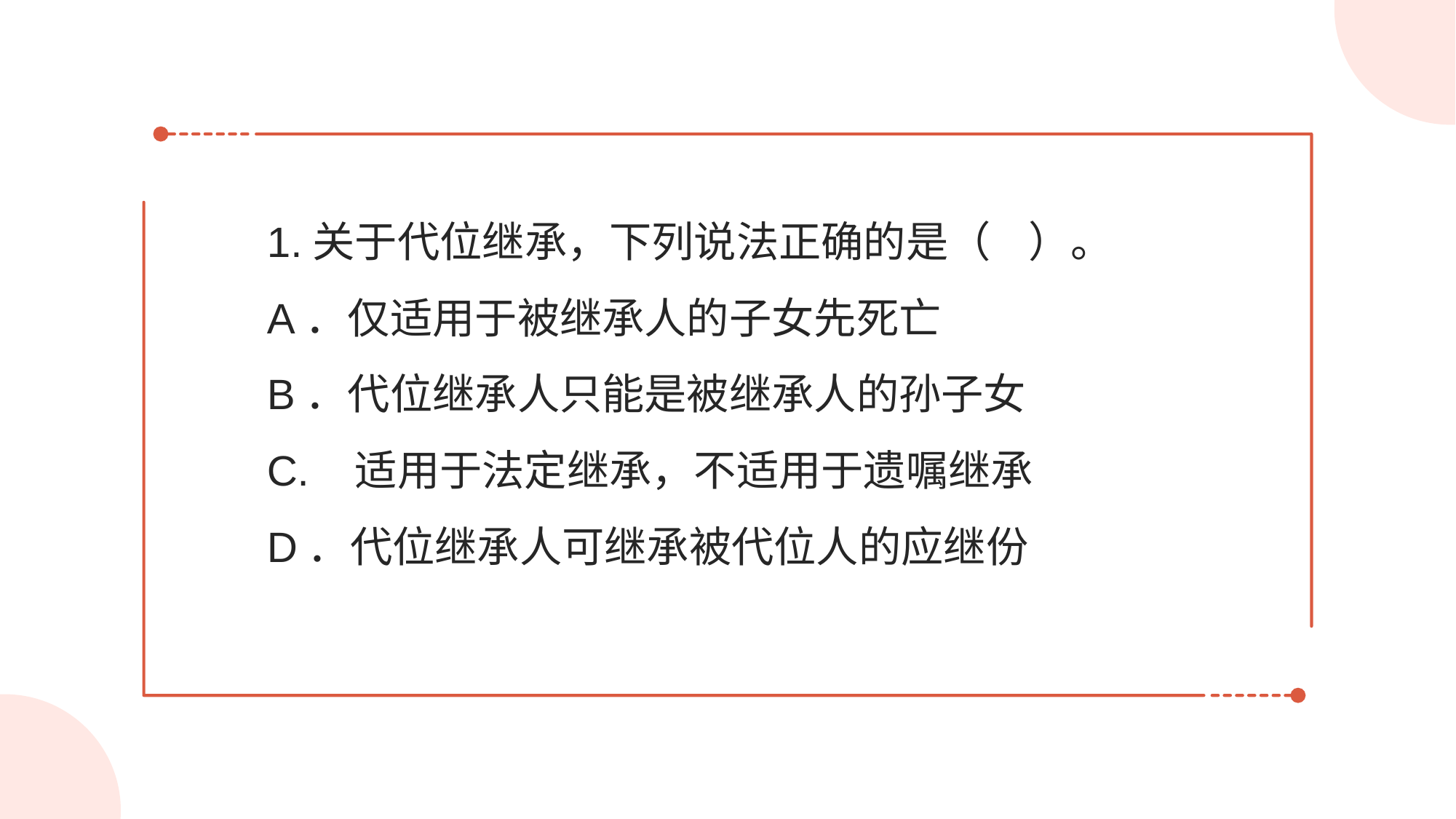

1.关于代位继承，下列说法正确的是（    ）。
A．仅适用于被继承人的子女先死亡
B．代位继承人只能是被继承人的孙子女
C.   适用于法定继承，不适用于遗嘱继承
D．代位继承人可继承被代位人的应继份

#